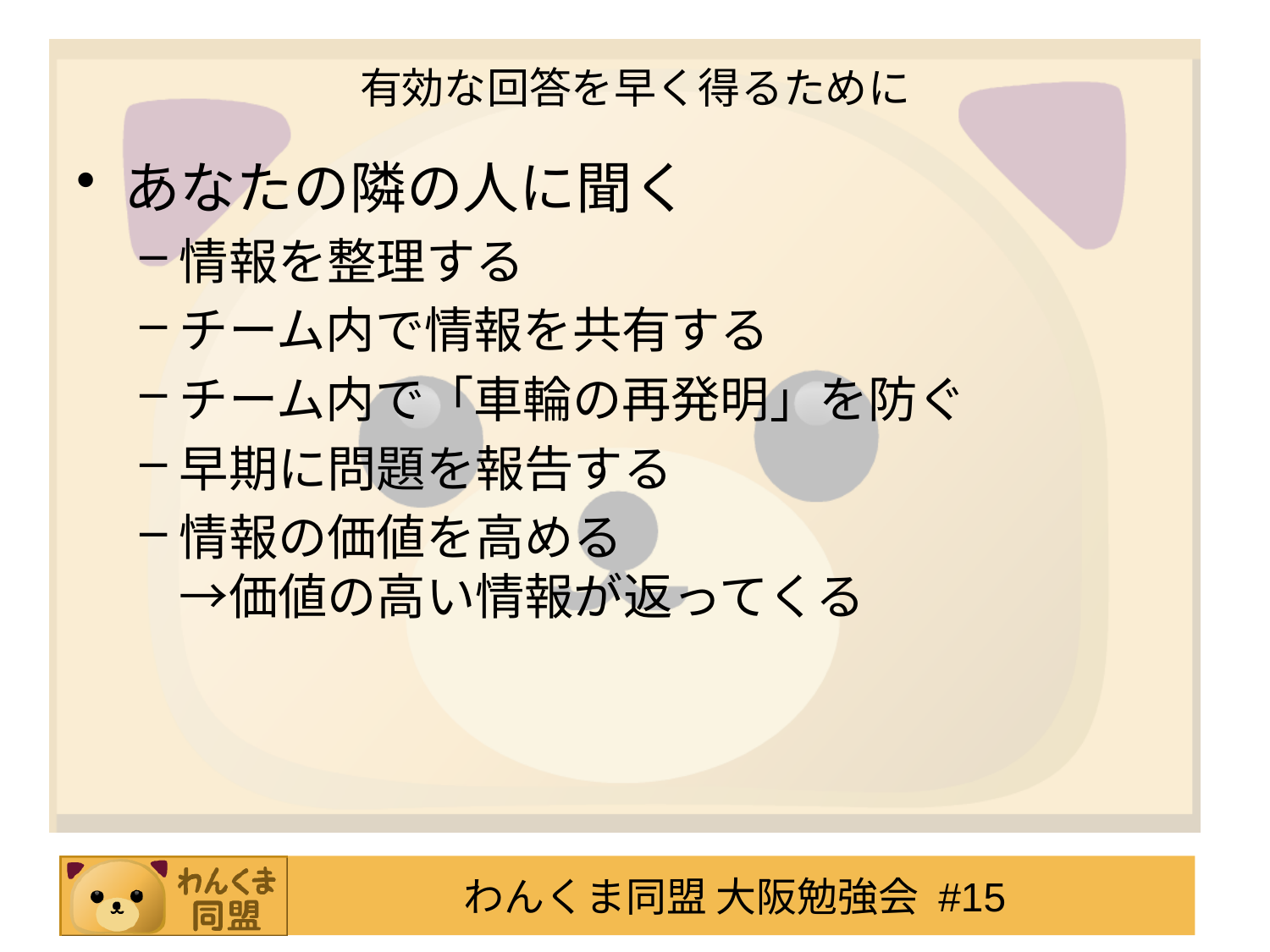

# 有効な回答を早く得るために
あなたの隣の人に聞く
情報を整理する
チーム内で情報を共有する
チーム内で「車輪の再発明」を防ぐ
早期に問題を報告する
情報の価値を高める
→価値の高い情報が返ってくる